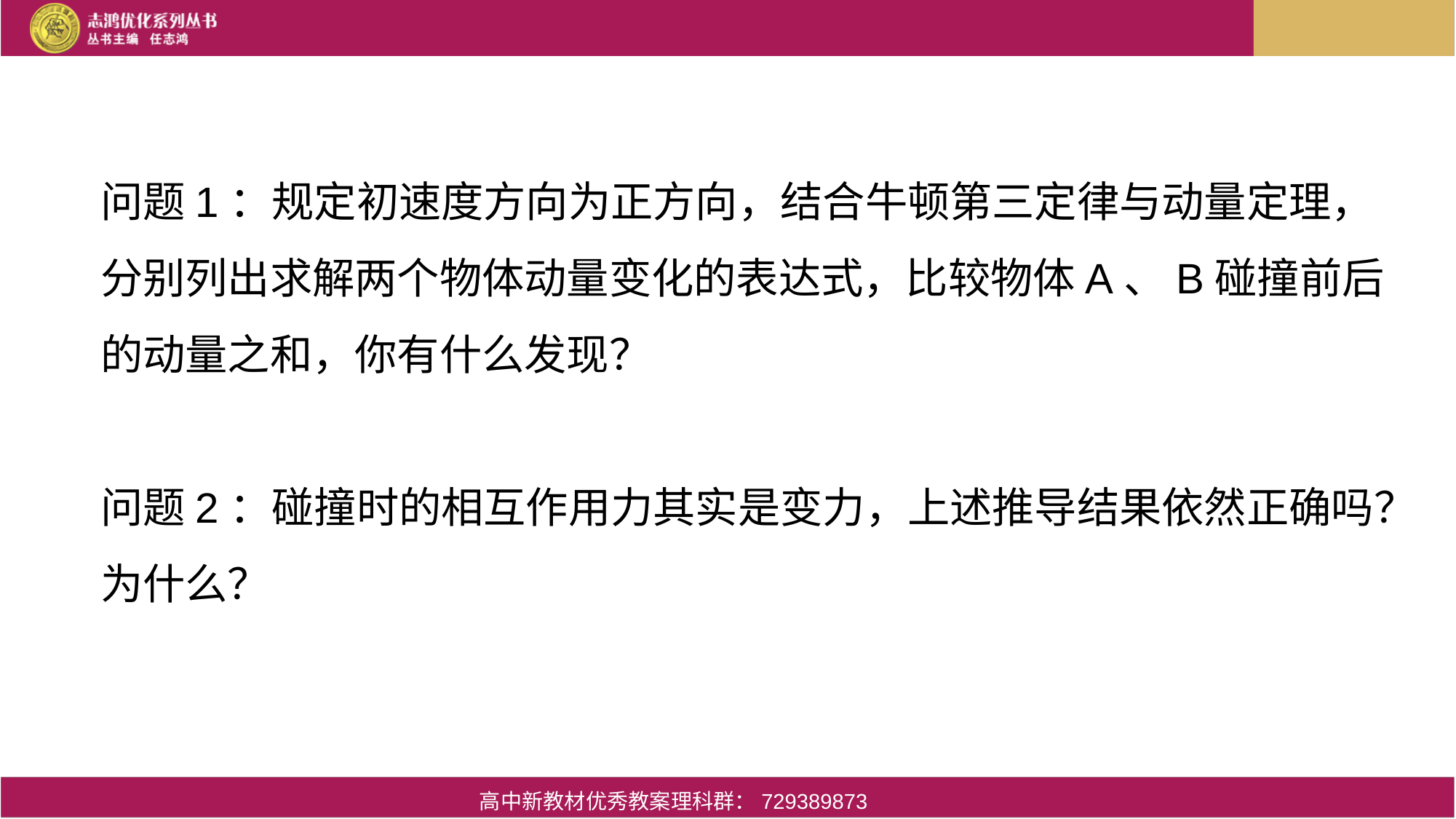

问题1：规定初速度方向为正方向，结合牛顿第三定律与动量定理，
分别列出求解两个物体动量变化的表达式，比较物体A、B碰撞前后
的动量之和，你有什么发现？

问题2：碰撞时的相互作用力其实是变力，上述推导结果依然正确吗？
为什么？